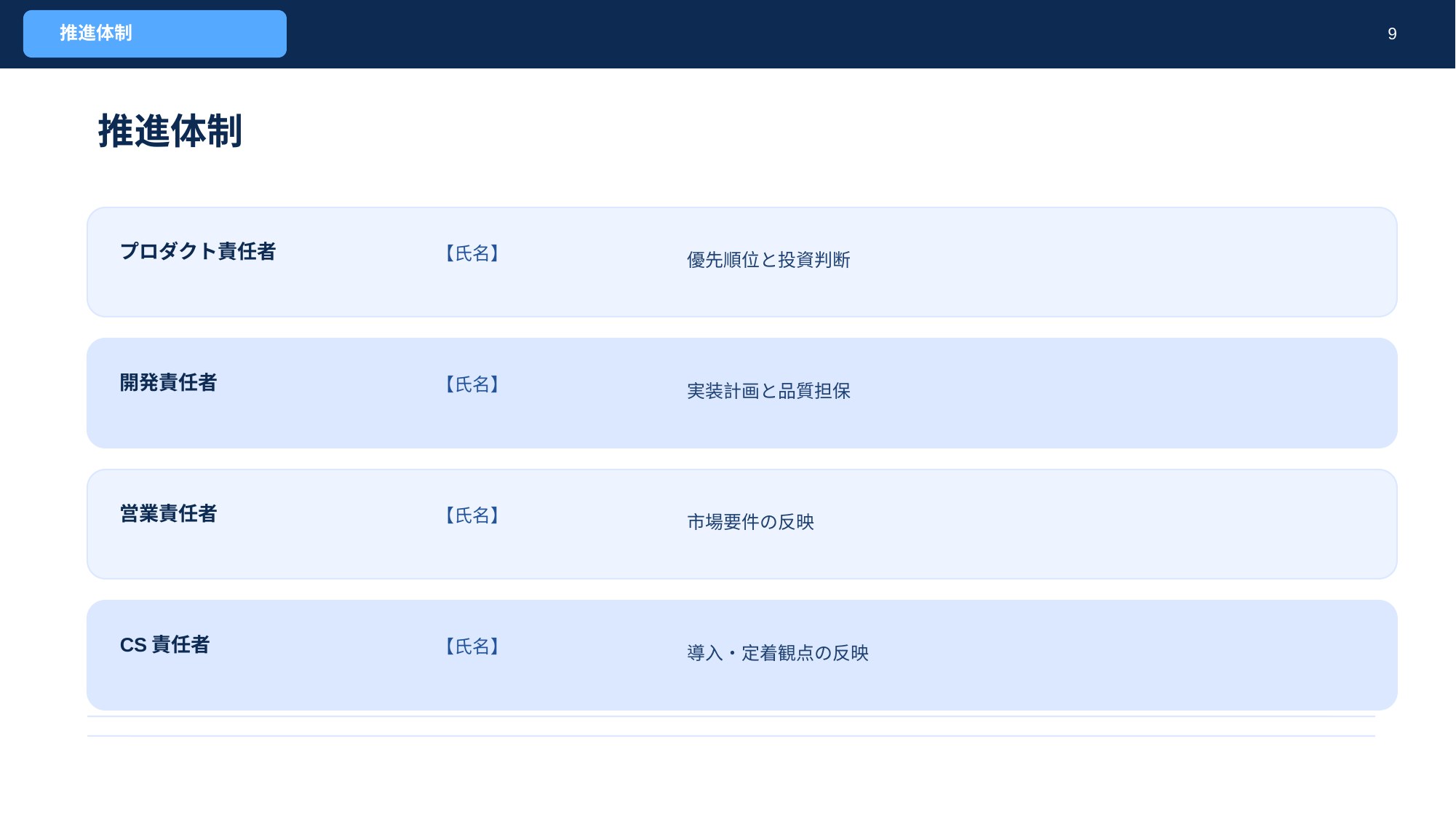

推進体制
9
推進体制

優先順位と投資判断
プロダクト責任者
【氏名】

実装計画と品質担保
開発責任者
【氏名】

市場要件の反映
営業責任者
【氏名】

導入・定着観点の反映
CS責任者
【氏名】